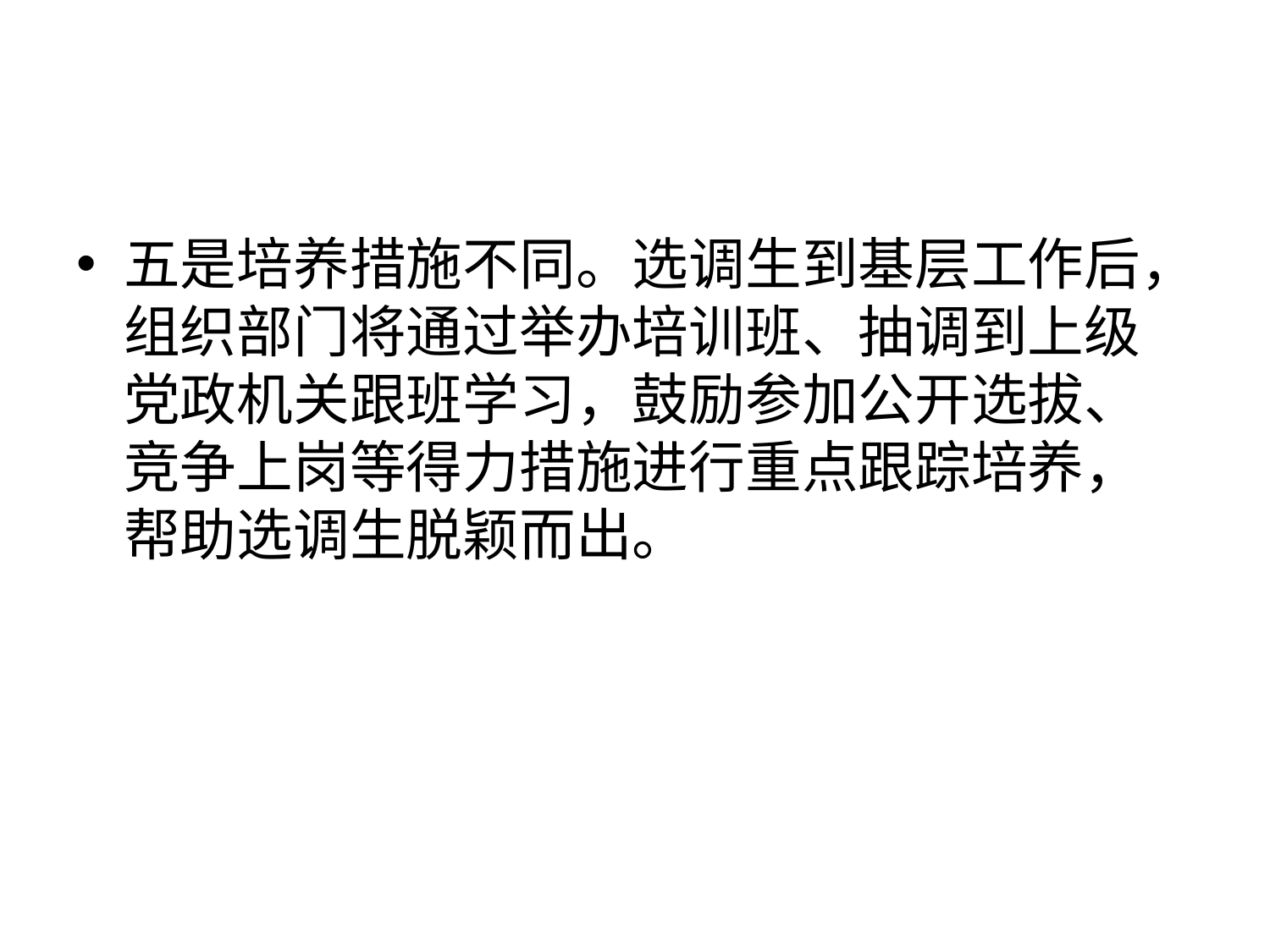

#
五是培养措施不同。选调生到基层工作后，组织部门将通过举办培训班、抽调到上级党政机关跟班学习，鼓励参加公开选拔、竞争上岗等得力措施进行重点跟踪培养，帮助选调生脱颖而出。